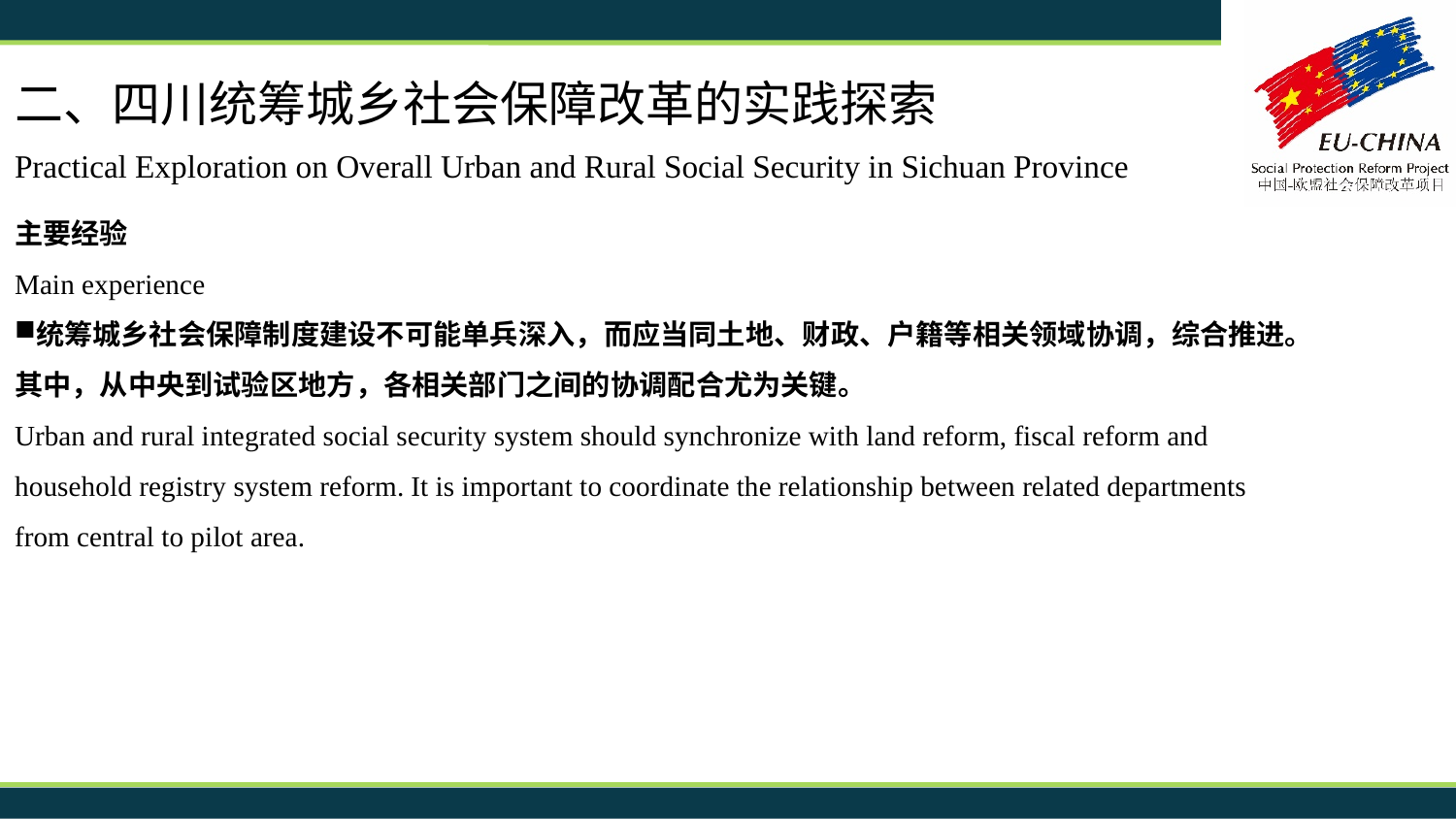

二、四川统筹城乡社会保障改革的实践探索
Practical Exploration on Overall Urban and Rural Social Security in Sichuan Province
主要经验
Main experience
统筹城乡社会保障制度建设不可能单兵深入，而应当同土地、财政、户籍等相关领域协调，综合推进。其中，从中央到试验区地方，各相关部门之间的协调配合尤为关键。
Urban and rural integrated social security system should synchronize with land reform, fiscal reform and household registry system reform. It is important to coordinate the relationship between related departments from central to pilot area.